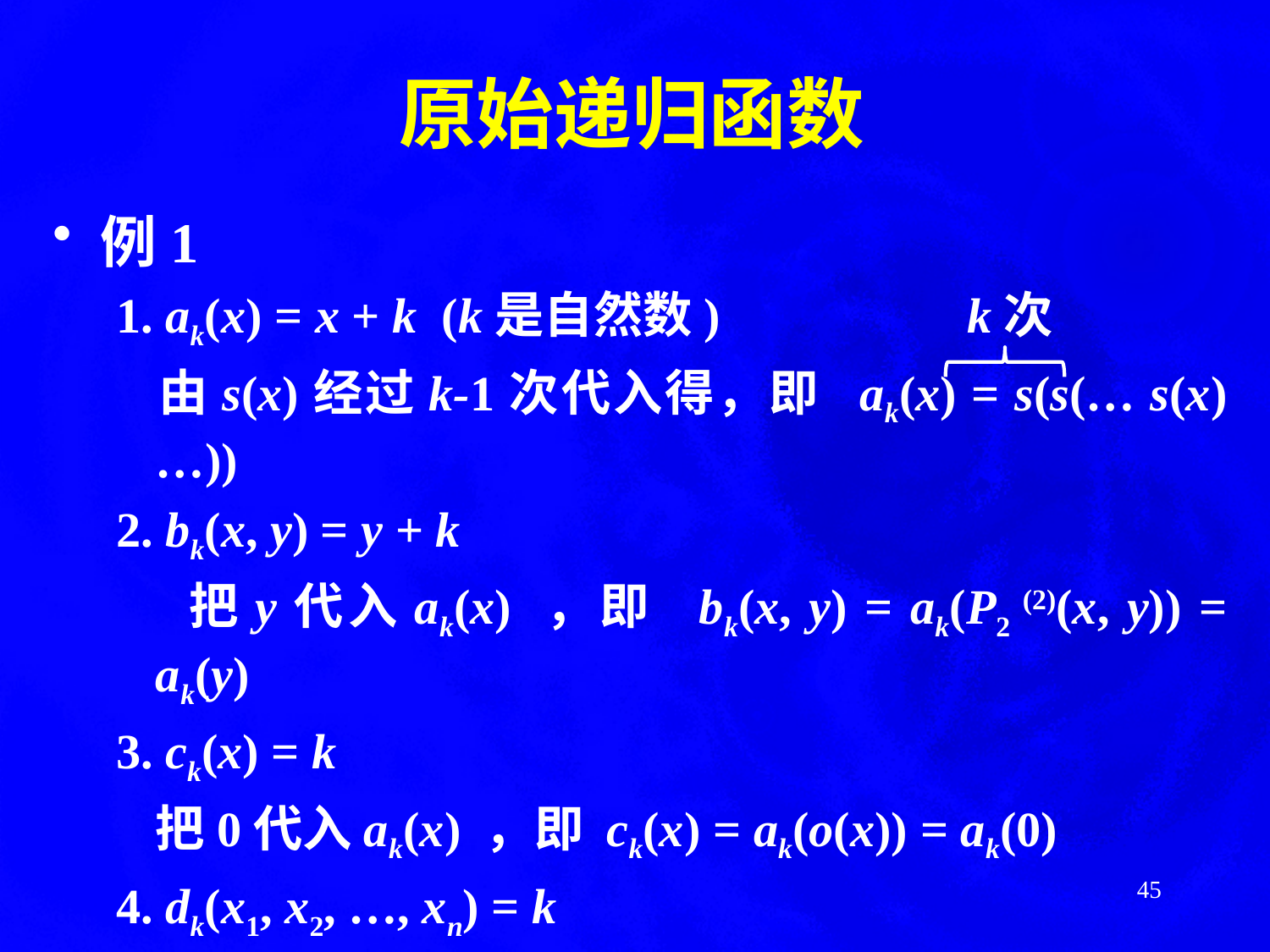

原始递归函数
例1
1. ak(x) = x + k  (k是自然数)		    k次
	由s(x)经过k-1次代入得，即  ak(x) = s(s(… s(x)…))
2. bk(x, y) = y + k
	 把y代入ak(x) ，即  bk(x, y) = ak(P2 (2)(x, y)) = ak(y)
3. ck(x) = k
	把0代入ak(x) ，即 ck(x) = ak(o(x)) = ak(0)
4. dk(x1, x2, …, xn) = k
	把x1代入ck(x) ，即  dk(x1, x2, …, xn) =
						       ck(P1 (n)(x1, x2, …, xn))

45